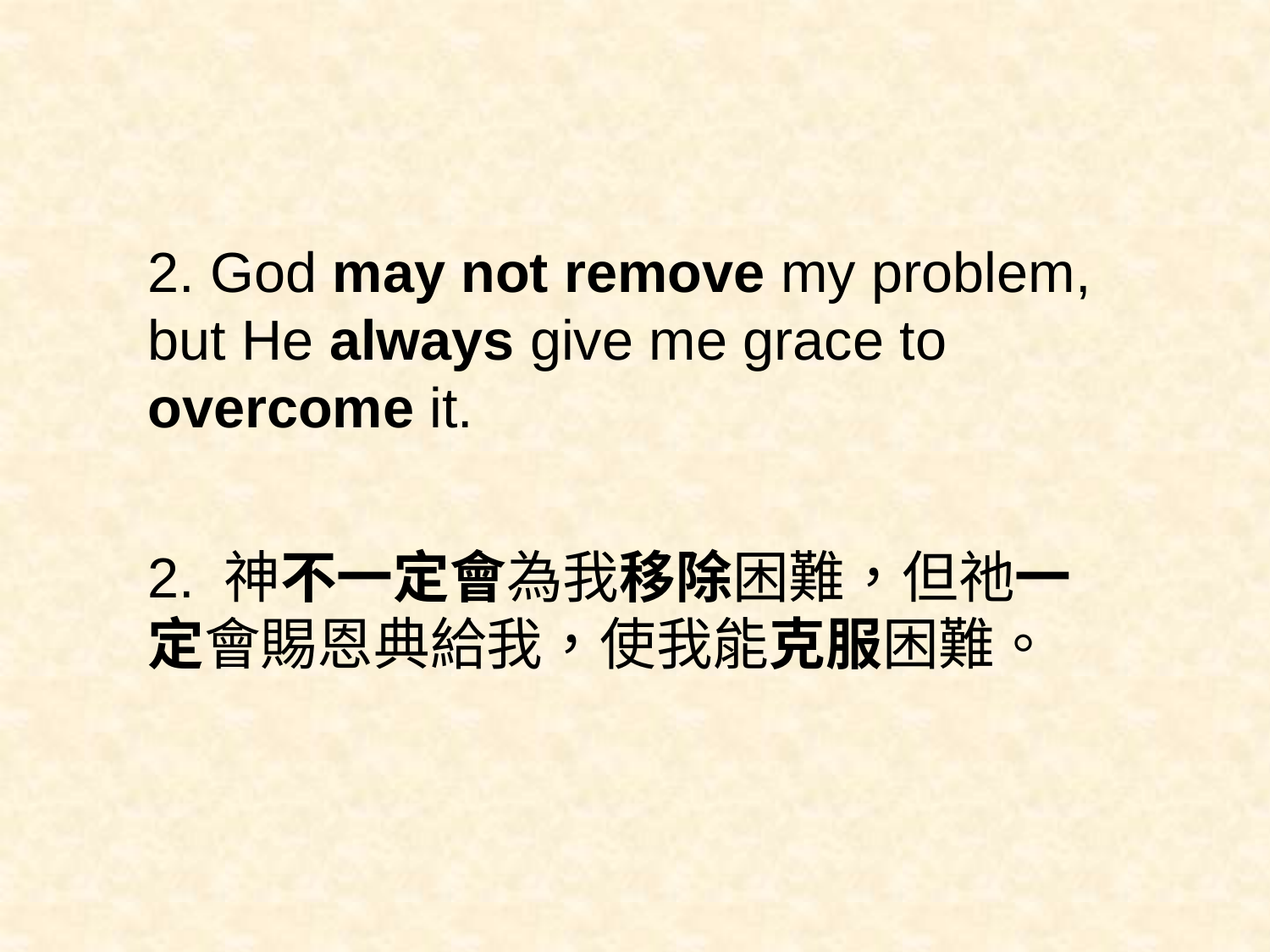

2. God may not remove my problem, but He always give me grace to overcome it.
2. 神不一定會為我移除困難，但祂一定會賜恩典給我，使我能克服困難。